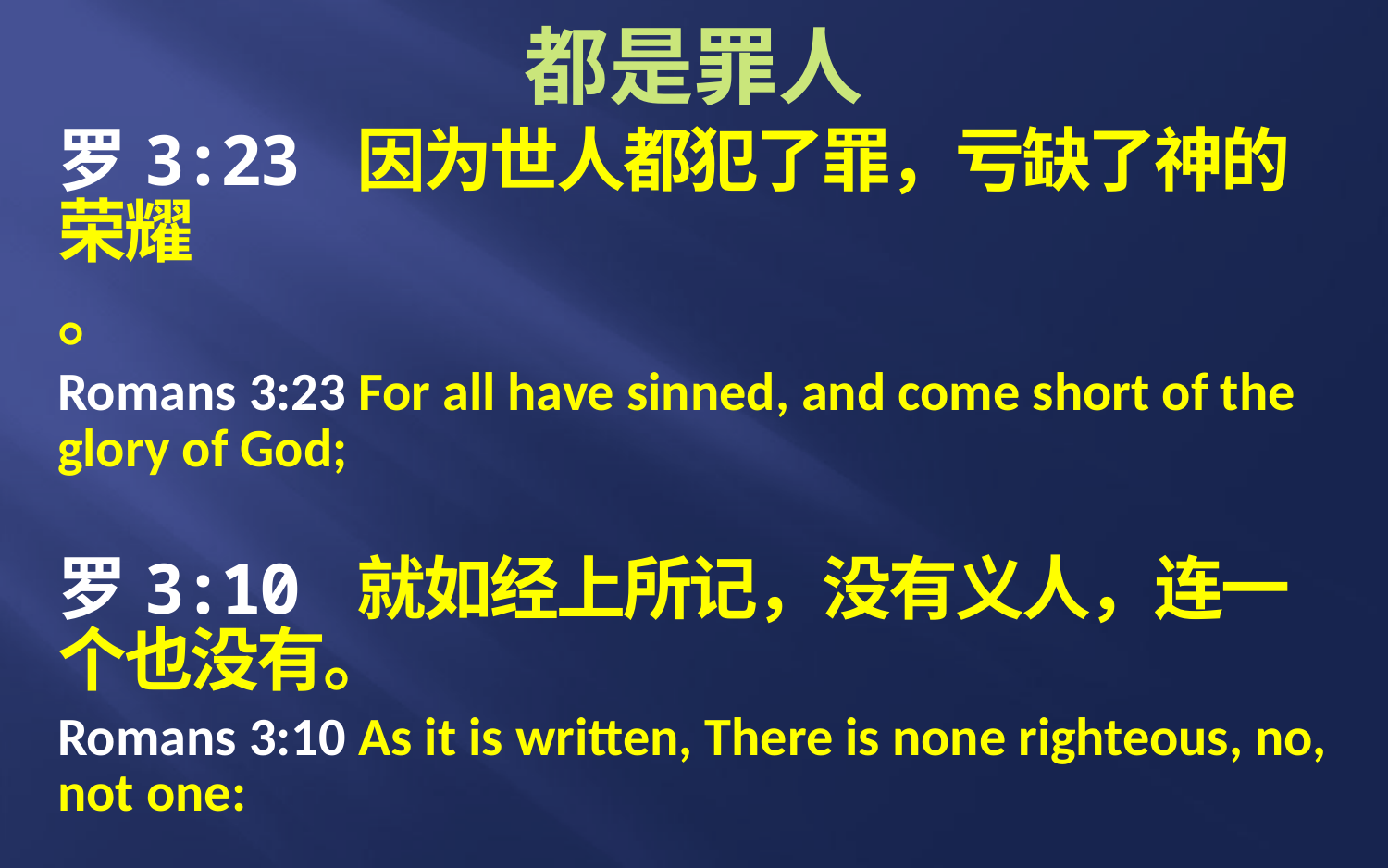

# 都是罪人
罗3:23 因为世人都犯了罪，亏缺了神的荣耀
。
Romans 3:23 For all have sinned, and come short of the glory of God;

罗3:10 就如经上所记，没有义人，连一个也没有。
Romans 3:10 As it is written, There is none righteous, no, not one: